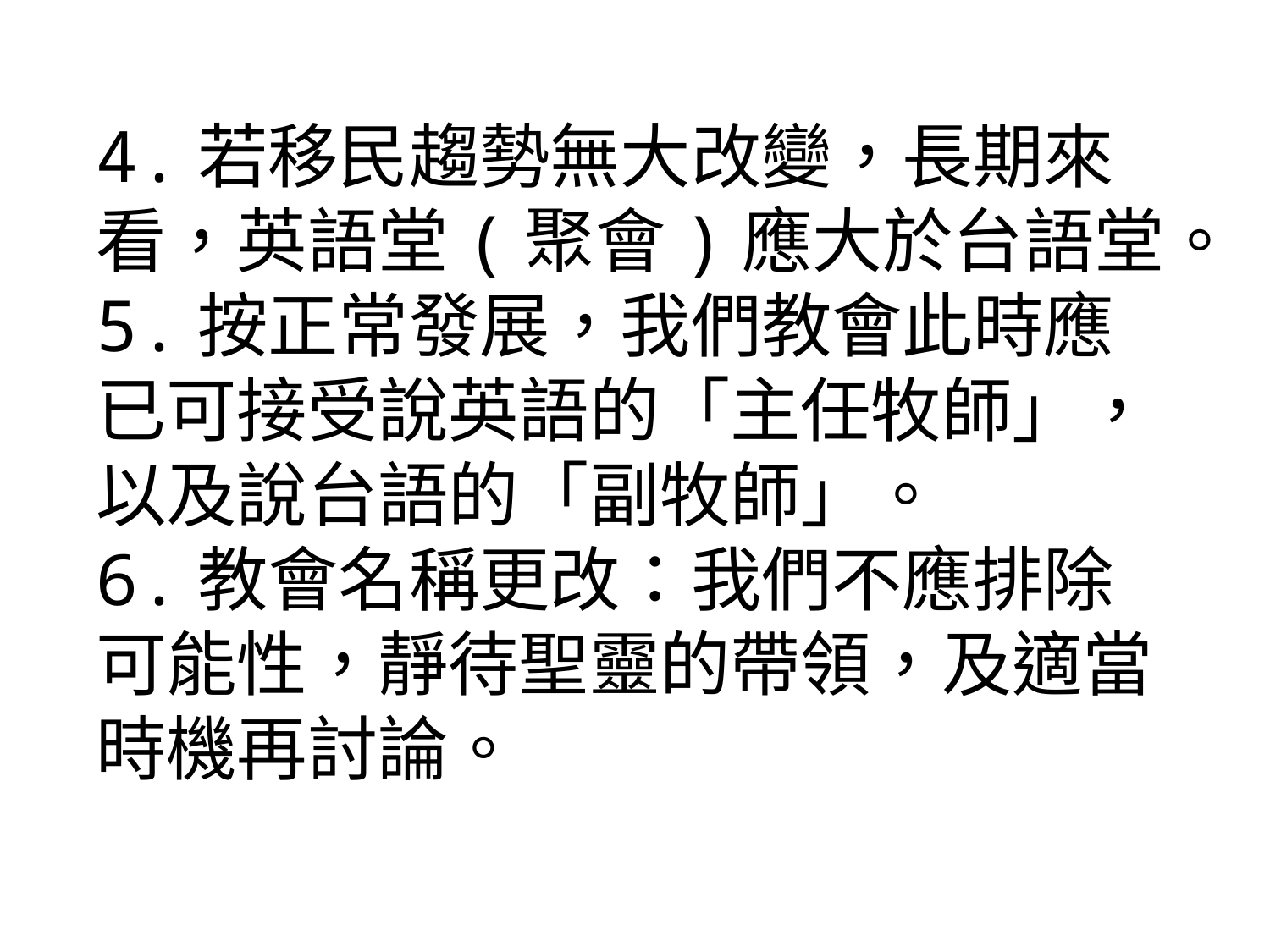

4.若移民趨勢無大改變，長期來看，英語堂(聚會)應大於台語堂。
5.按正常發展，我們教會此時應已可接受說英語的「主任牧師」，以及說台語的「副牧師」。
6.教會名稱更改：我們不應排除可能性，靜待聖靈的帶領，及適當時機再討論。